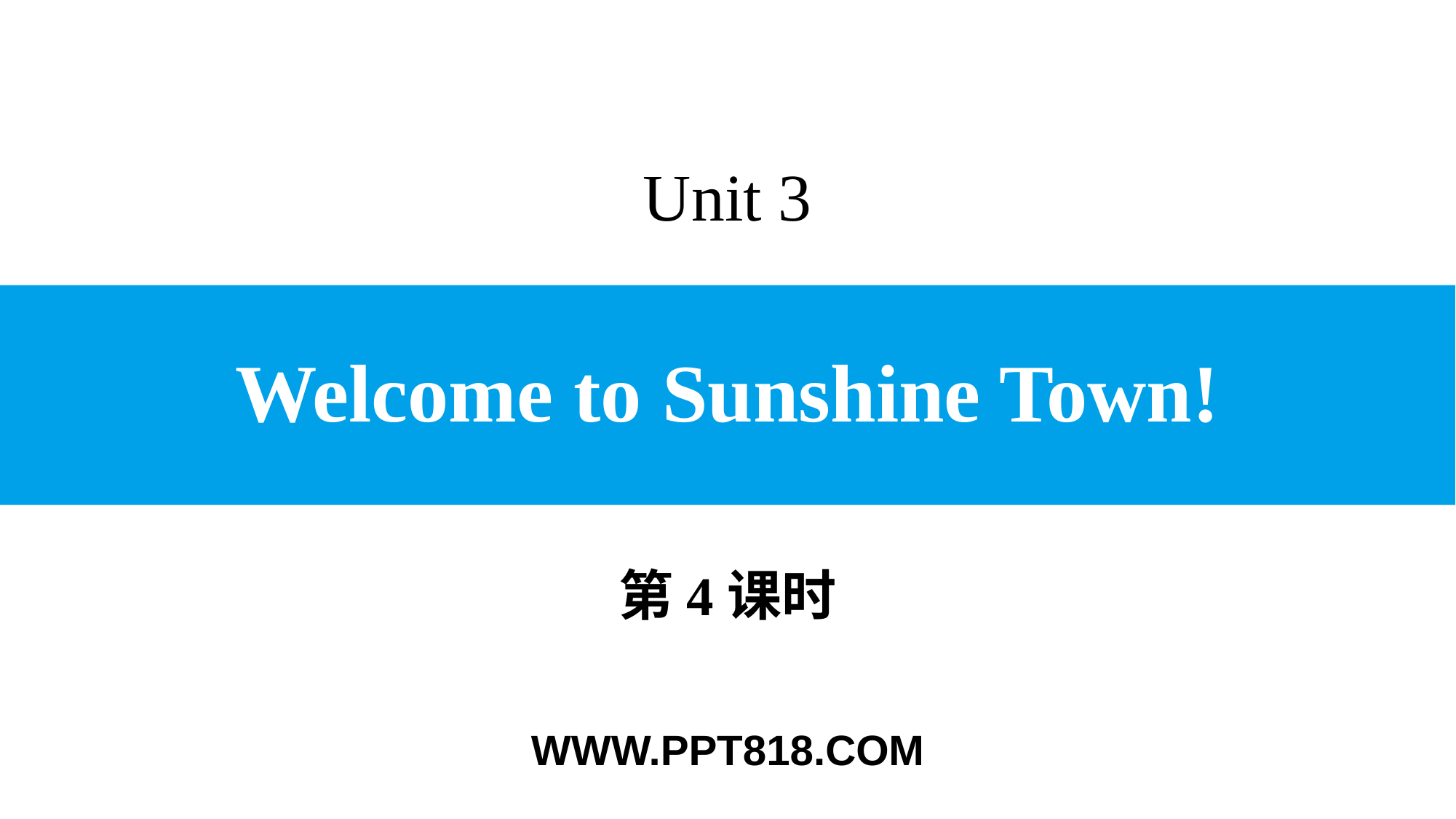

Unit 3
# Welcome to Sunshine Town!
第4课时
WWW.PPT818.COM